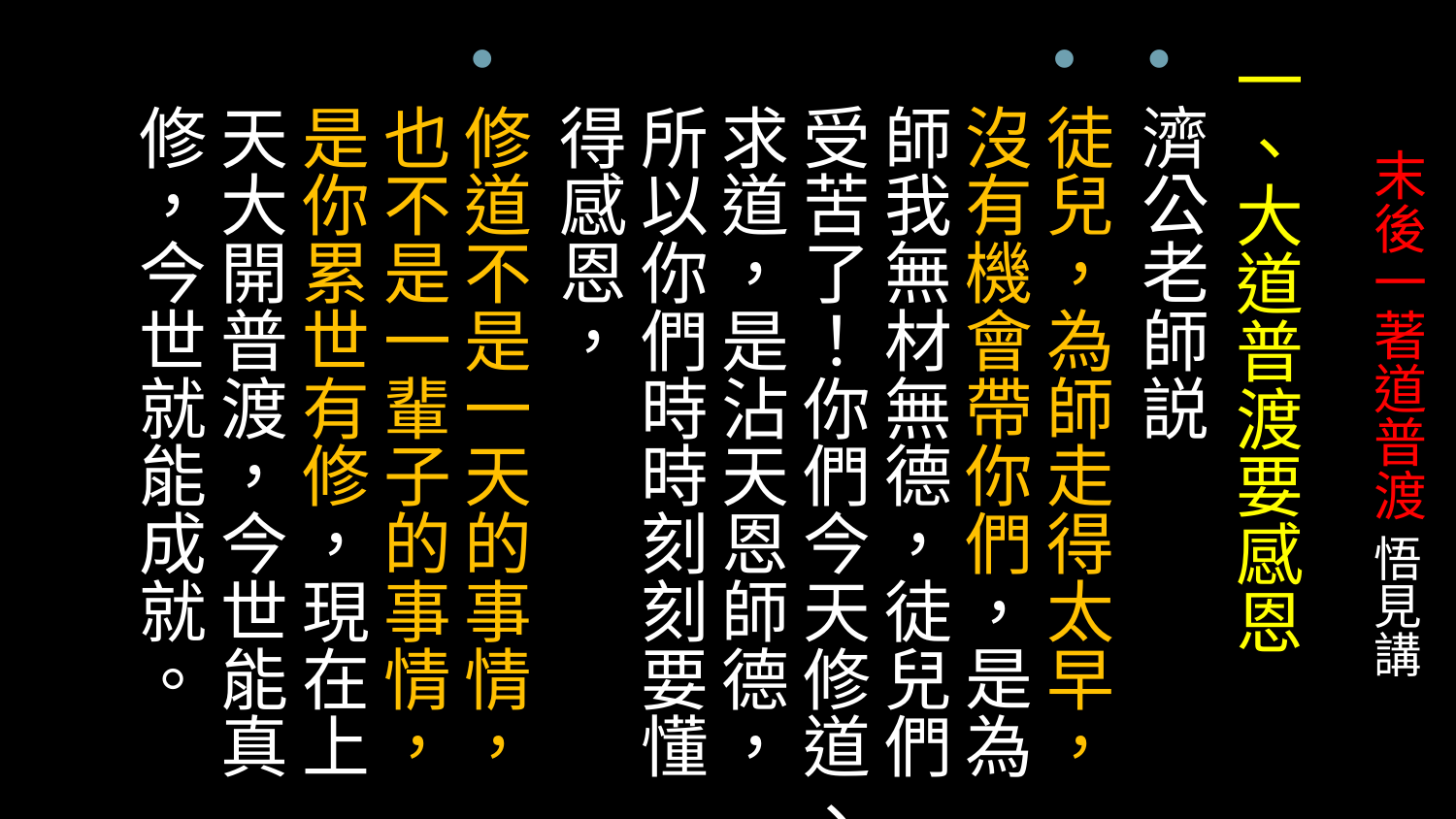

一、大道普渡要感恩
濟公老師説
徒兒，為師走得太早，沒有機會帶你們，是為師我無材無德，徒兒們受苦了！你們今天修道、求道，是沾天恩師德，所以你們時時刻刻要懂得感恩，
修道不是一天的事情，也不是一輩子的事情，是你累世有修，現在上天大開普渡，今世能真修，今世就能成就。

# 末後一著道普渡 悟見講